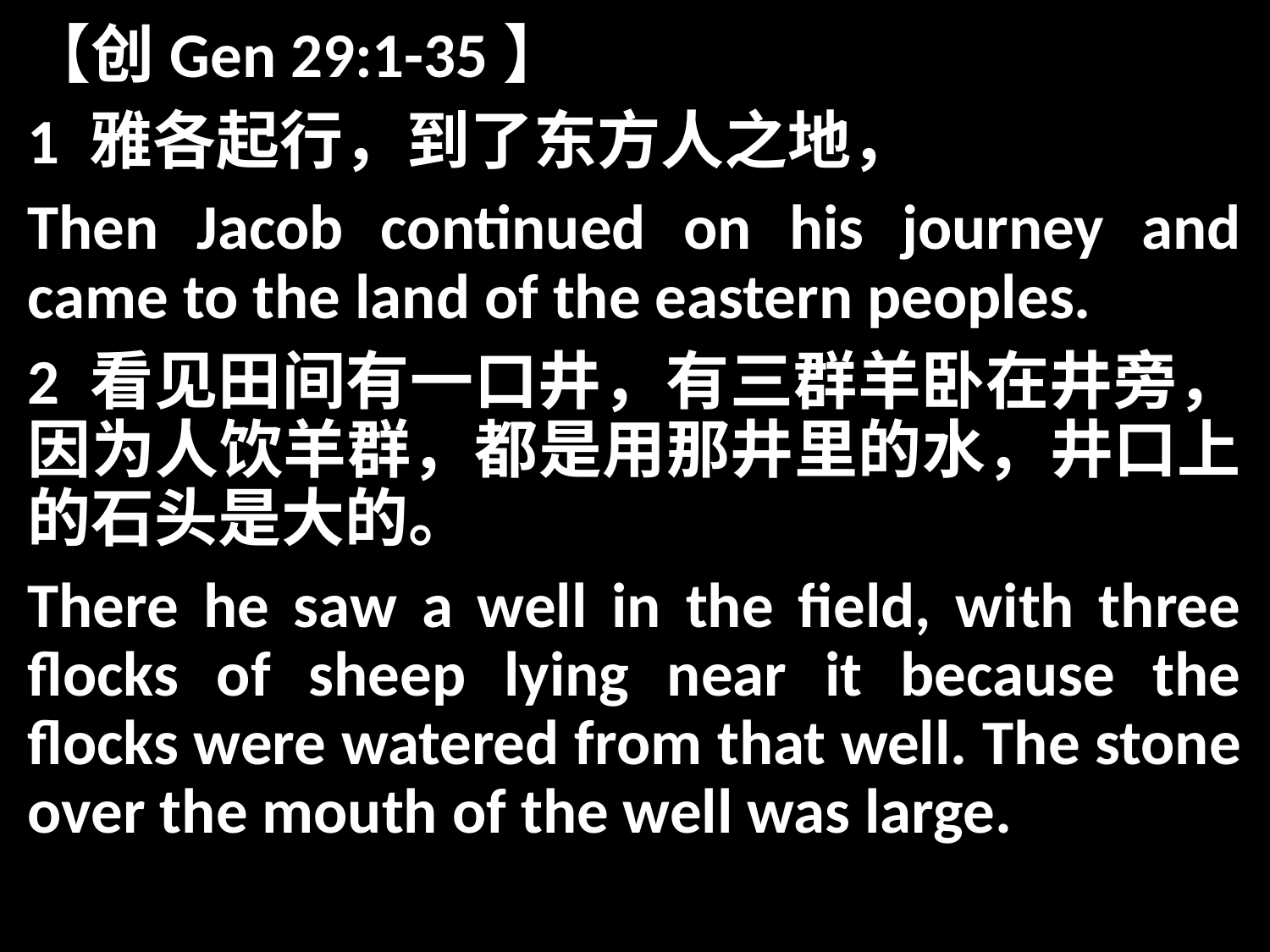

【创Gen 29:1-35】
1 雅各起行，到了东方人之地，
Then Jacob continued on his journey and came to the land of the eastern peoples.
2 看见田间有一口井，有三群羊卧在井旁，因为人饮羊群，都是用那井里的水，井口上的石头是大的。
There he saw a well in the field, with three flocks of sheep lying near it because the flocks were watered from that well. The stone over the mouth of the well was large.